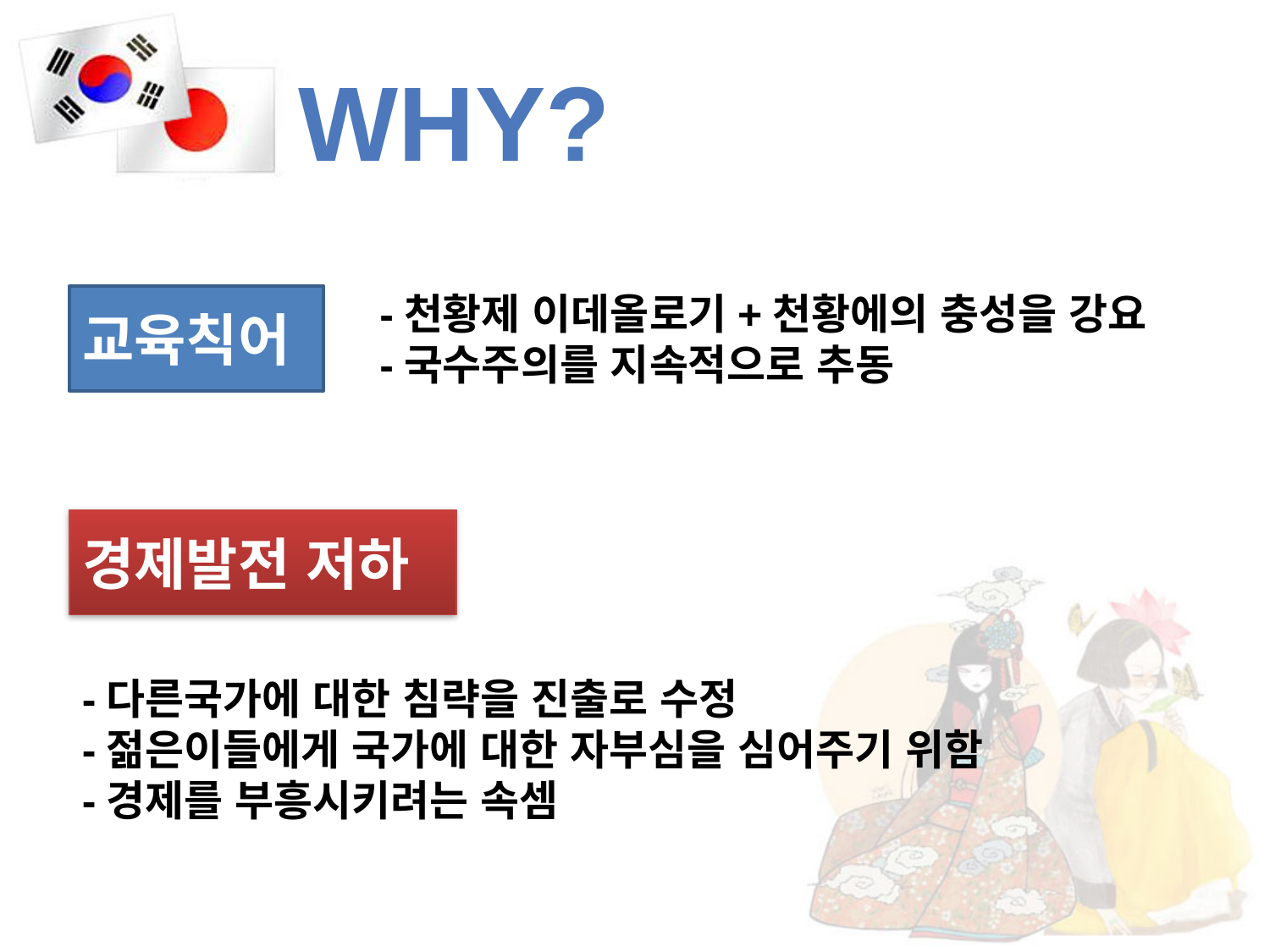

# Why?
-천황제 이데올로기+천황에의 충성을 강요
-국수주의를 지속적으로 추동
교육칙어
경제발전 저하
-다른국가에 대한 침략을 진출로 수정
-젊은이들에게 국가에 대한 자부심을 심어주기 위함
-경제를 부흥시키려는 속셈